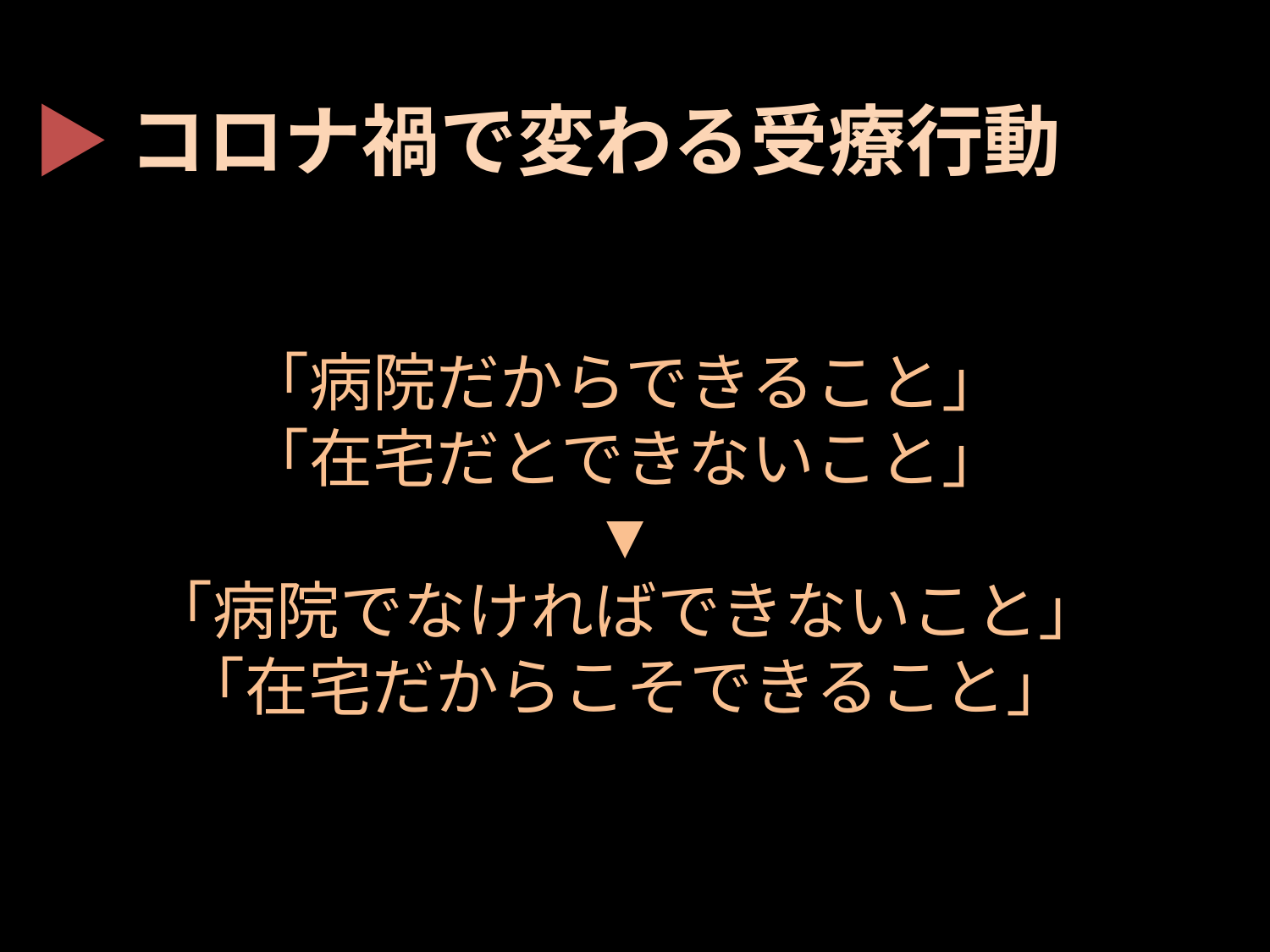

# つながりと役割の重要性
▶コロナ禍で変わる受療行動

「病院だからできること」
「在宅だとできないこと」
▼
「病院でなければできないこと」
「在宅だからこそできること」